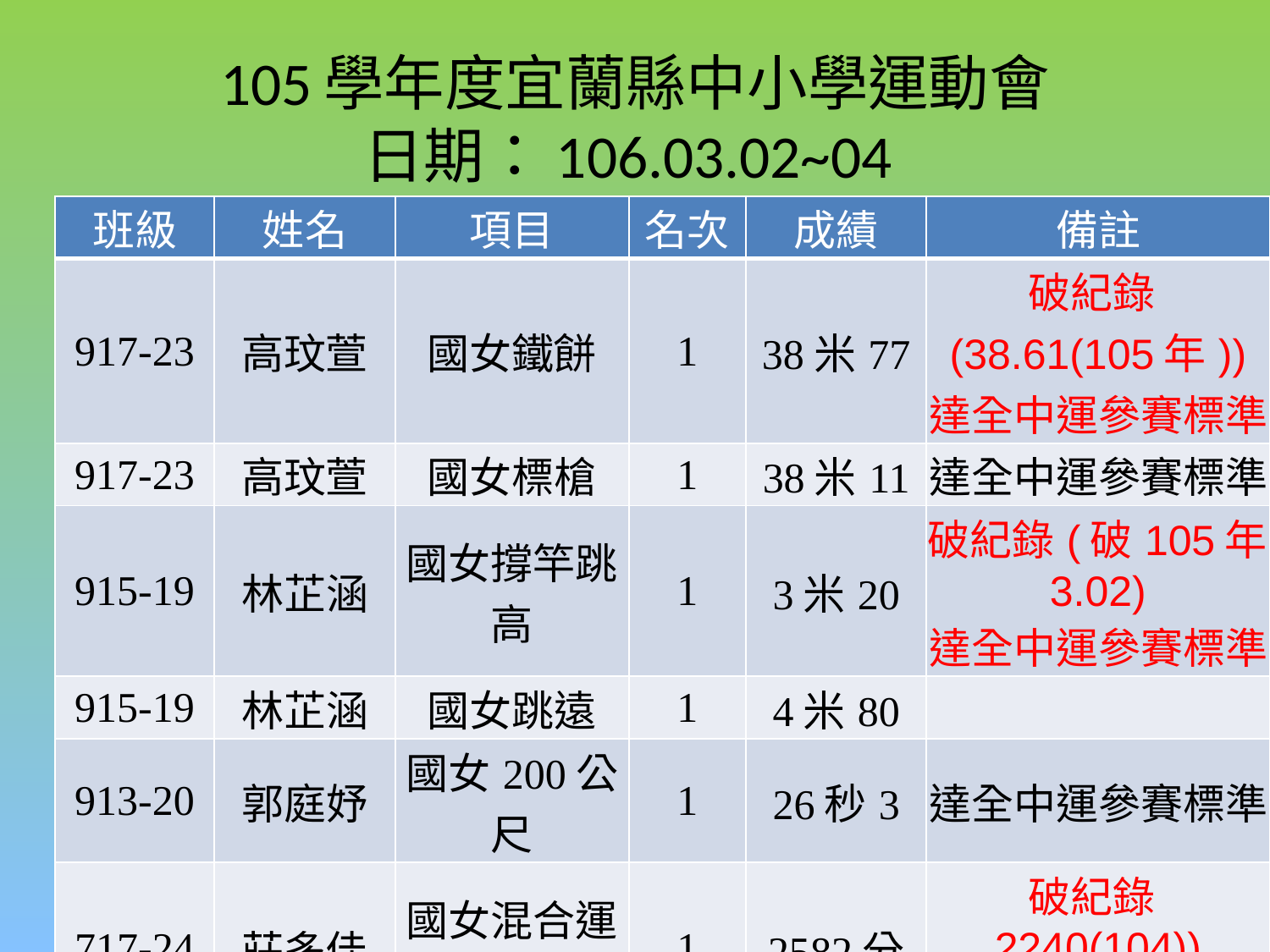

# 105學年度宜蘭縣中小學運動會 日期：106.03.02~04
| 班級 | 姓名 | 項目 | 名次 | 成績 | 備註 |
| --- | --- | --- | --- | --- | --- |
| 917-23 | 高玟萱 | 國女鐵餅 | 1 | 38米77 | 破紀錄(38.61(105年)) 達全中運參賽標準 |
| 917-23 | 高玟萱 | 國女標槍 | 1 | 38米11 | 達全中運參賽標準 |
| 915-19 | 林芷涵 | 國女撐竿跳高 | 1 | 3米20 | 破紀錄(破105年3.02) 達全中運參賽標準 |
| 915-19 | 林芷涵 | 國女跳遠 | 1 | 4米80 |  |
| 913-20 | 郭庭妤 | 國女200公尺 | 1 | 26秒3 | 達全中運參賽標準 |
| 717-24 | 莊多佳 | 國女混合運動 | 1 | 2582分 | 破紀錄2240(104)) 達全中運參賽標準 |